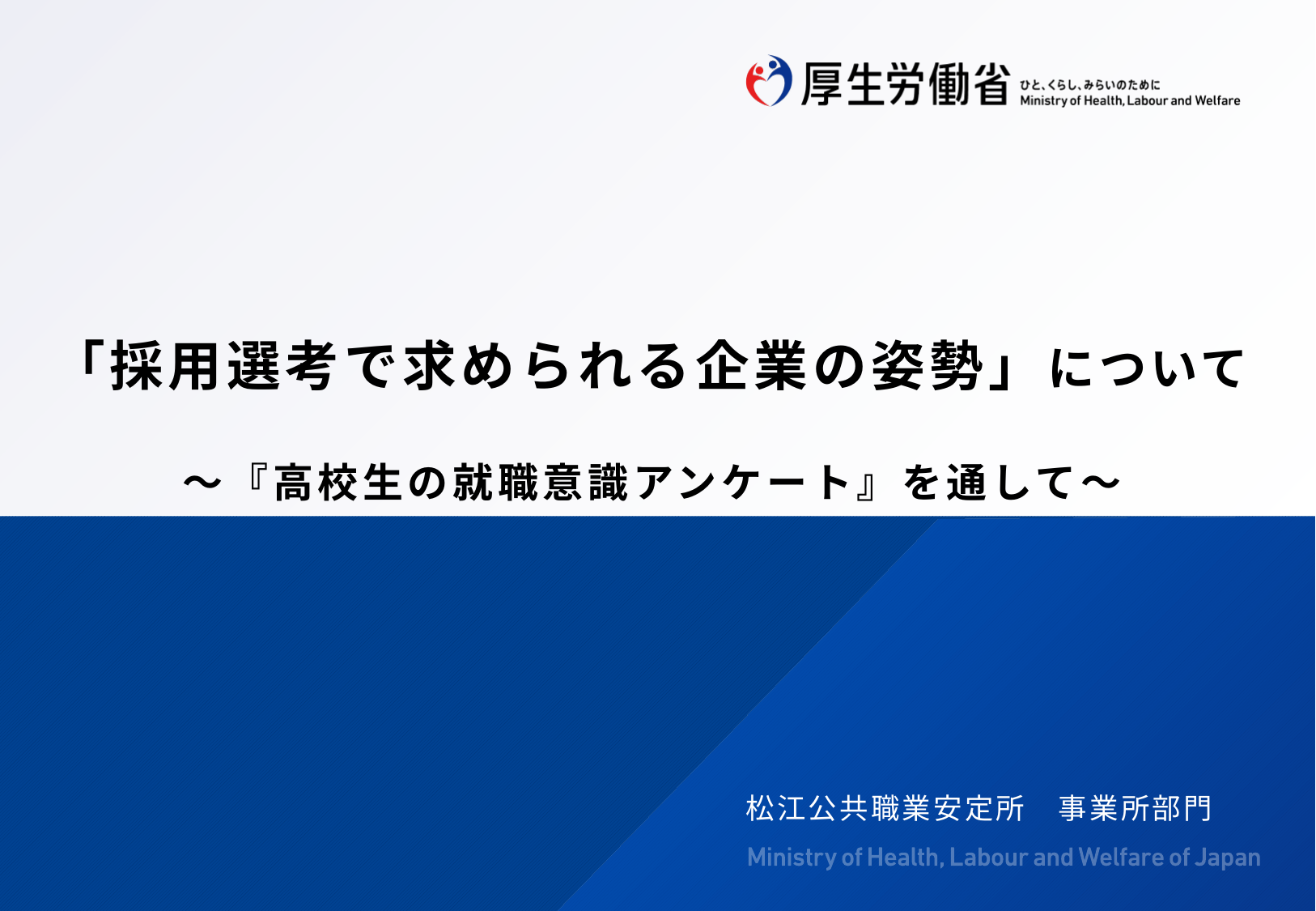

# 「採用選考で求められる企業の姿勢」について ～『高校生の就職意識アンケート』を通して～
松江公共職業安定所　事業所部門